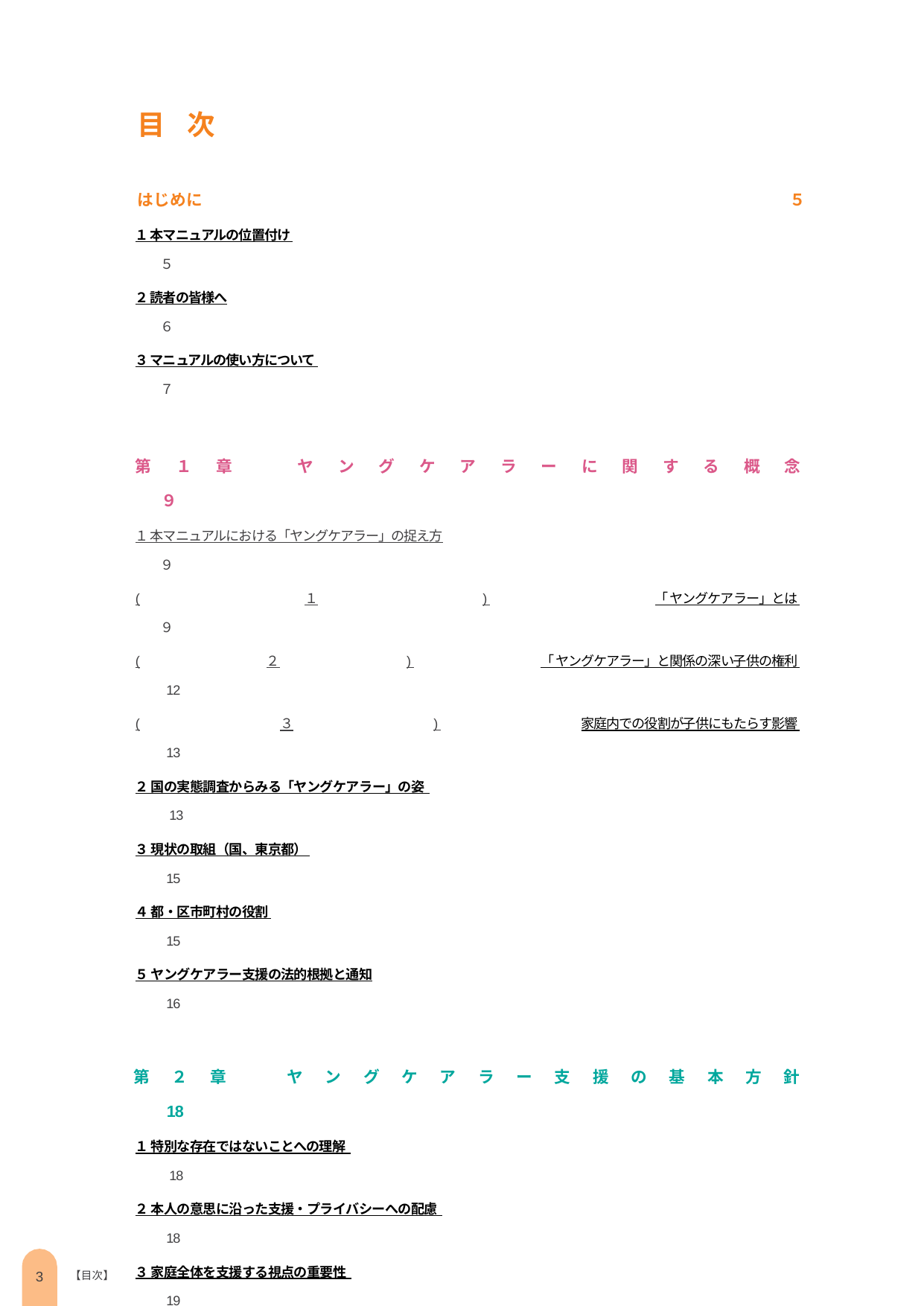

目  次

はじめに 	 ５
１ 本マニュアルの位置付け 	 ５
２ 読者の皆様へ	 ６
３ マニュアルの使い方について 	 ７

第１章　ヤングケアラーに関する概念 	 ９
１ 本マニュアルにおける「ヤングケアラー」の捉え方 	 ９
(１) 「 ヤングケアラー」とは 	 ９
(２) 「 ヤングケアラー」と関係の深い子供の権利 	 12
(３) 家庭内での役割が子供にもたらす影響 	 13
２ 国の実態調査からみる「ヤングケアラー」の姿  	  13
３ 現状の取組（国、東京都） 	 15
４ 都・区市町村の役割 	 15
５ ヤングケアラー支援の法的根拠と通知	 16

第２章　ヤングケアラー支援の基本方針 	 18
１ 特別な存在ではないことへの理解  	  18
２ 本人の意思に沿った支援・プライバシーへの配慮  	 18
３ 家庭全体を支援する視点の重要性  	 19
４ 見守り・共感を含めた幅広い支援、多機関・多職種の連携の重要性  	 19
５ 若者ケアラー支援への連続性の認識  	 20

第３章　ヤングケアラー支援のネットワーク 	 21
１ 支援関係者の全体像  	 21
２ 各機関の機能と役割  	 22
３ 相談があった場合の対応のポイント  	 24
４ 支援のネットワーク体制の考え方  	 25
(１) 支援のネットワーク体制 ① 子供家庭支援センター中心モデル	 27
(２) 支援のネットワーク体制 ② 若者支援機関中心モデル	 28
(３) 支援のネットワーク体制 ③ 重層的支援体制整備事業活用モデル	 29
(４) 支援のネットワーク体制 ④ 生活福祉/障害/高齢中心モデル	 30

第４章 　「ヤングケアラー・コーディネーター（YCC）」の役割 	 32
１ 役割  	 32
２ 配置場所  	 33
３ 関係機関からの情報集約について  	 34
４ 地域資源開発の重要性  	 34

第５章　支援の全体像と連携のポイント・基盤づくり 	 35
１ 支援の全体像、支援のパターン  	 35
２ 関係機関との連携のポイント  	 39
３ 支援の基盤づくり  	 40

3
【目次】